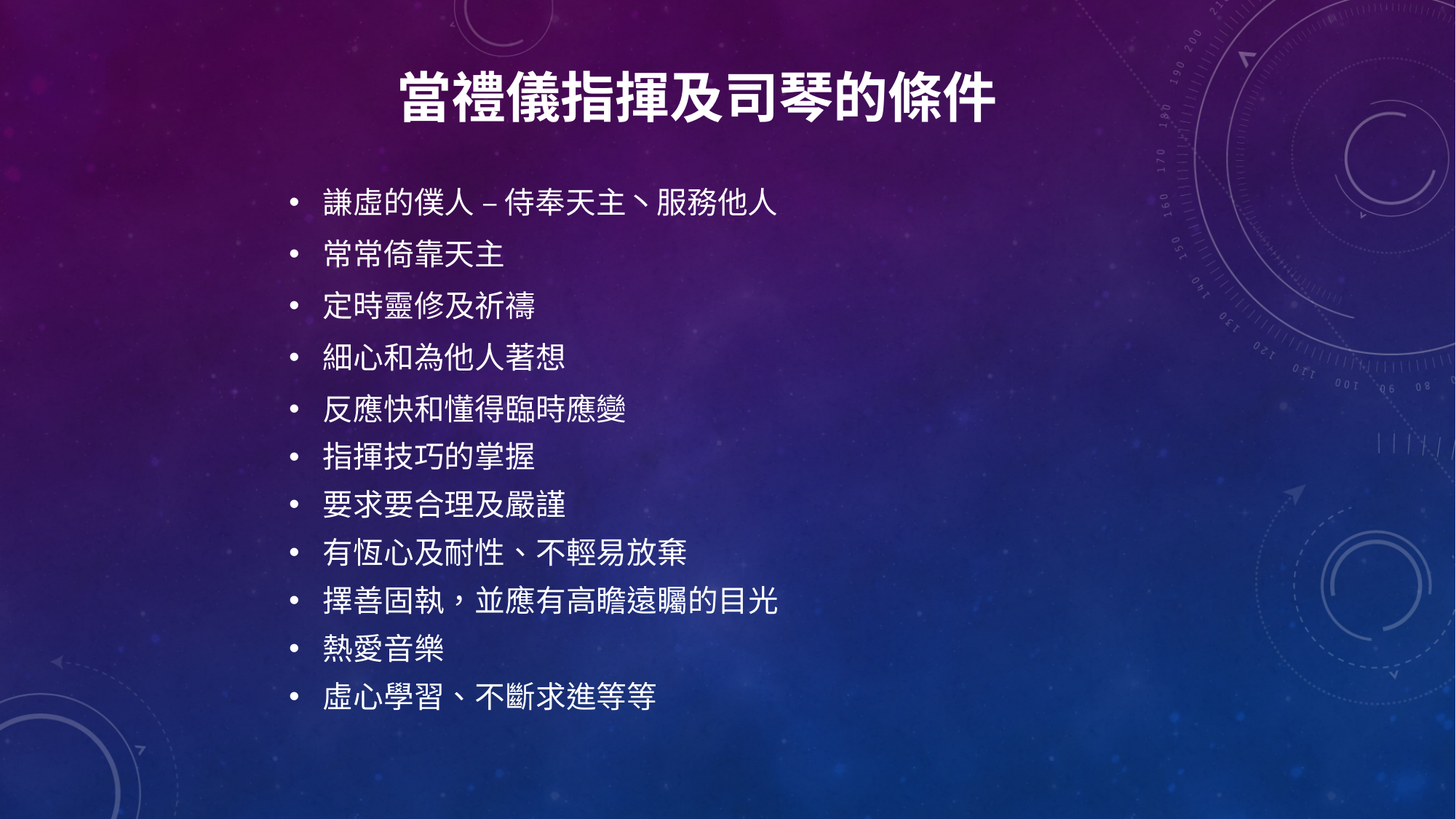

# 當禮儀指揮及司琴的條件
謙虛的僕人 – 侍奉天主丶服務他人
常常倚靠天主
定時靈修及祈禱
細心和為他人著想
反應快和懂得臨時應變
指揮技巧的掌握
要求要合理及嚴謹
有恆心及耐性、不輕易放棄
擇善固執，並應有高瞻遠矚的目光
熱愛音樂
虛心學習、不斷求進等等